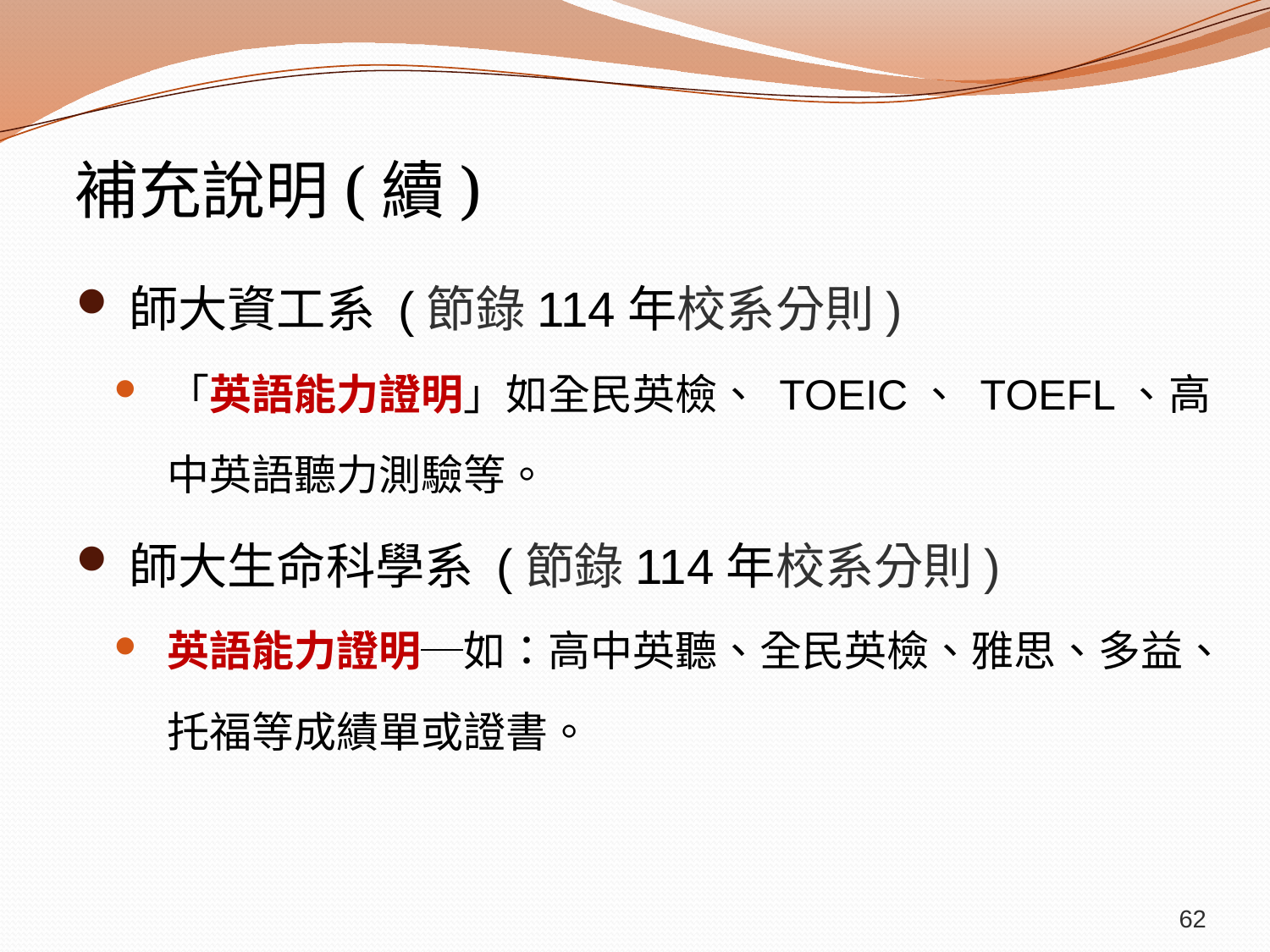

# 補充說明(續)
師大資工系 (節錄114年校系分則)
「英語能力證明」如全民英檢、 TOEIC、 TOEFL、高中英語聽力測驗等。
師大生命科學系 (節錄114年校系分則)
英語能力證明─如：高中英聽、全民英檢、雅思、多益、托福等成績單或證書。
62